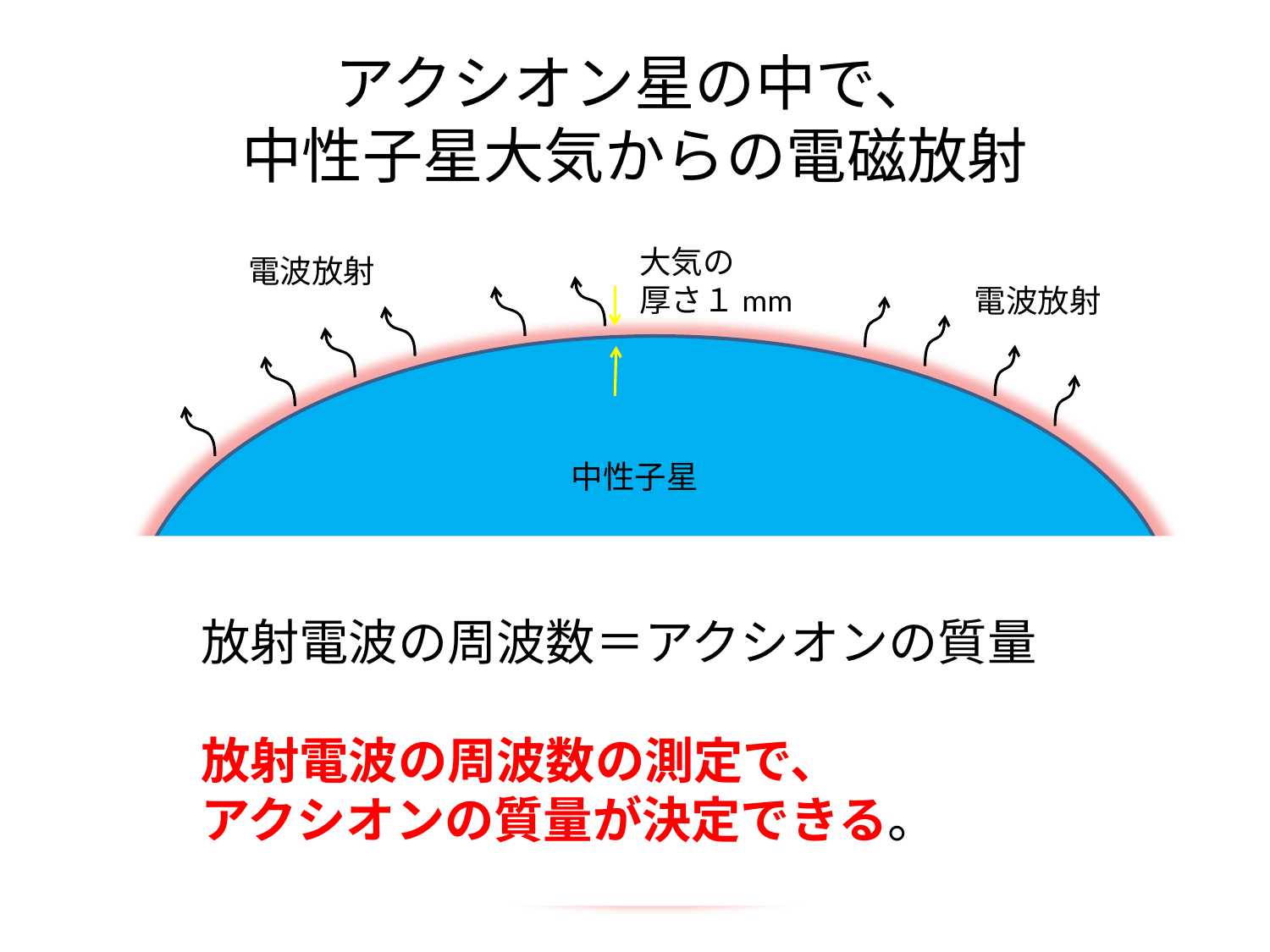

# アクシオン星の中で、 中性子星大気からの電磁放射
大気の
厚さ１mm
電波放射
電波放射

中性子星
で
放射電波の周波数＝アクシオンの質量

放射電波の周波数の測定で、
アクシオンの質量が決定できる。